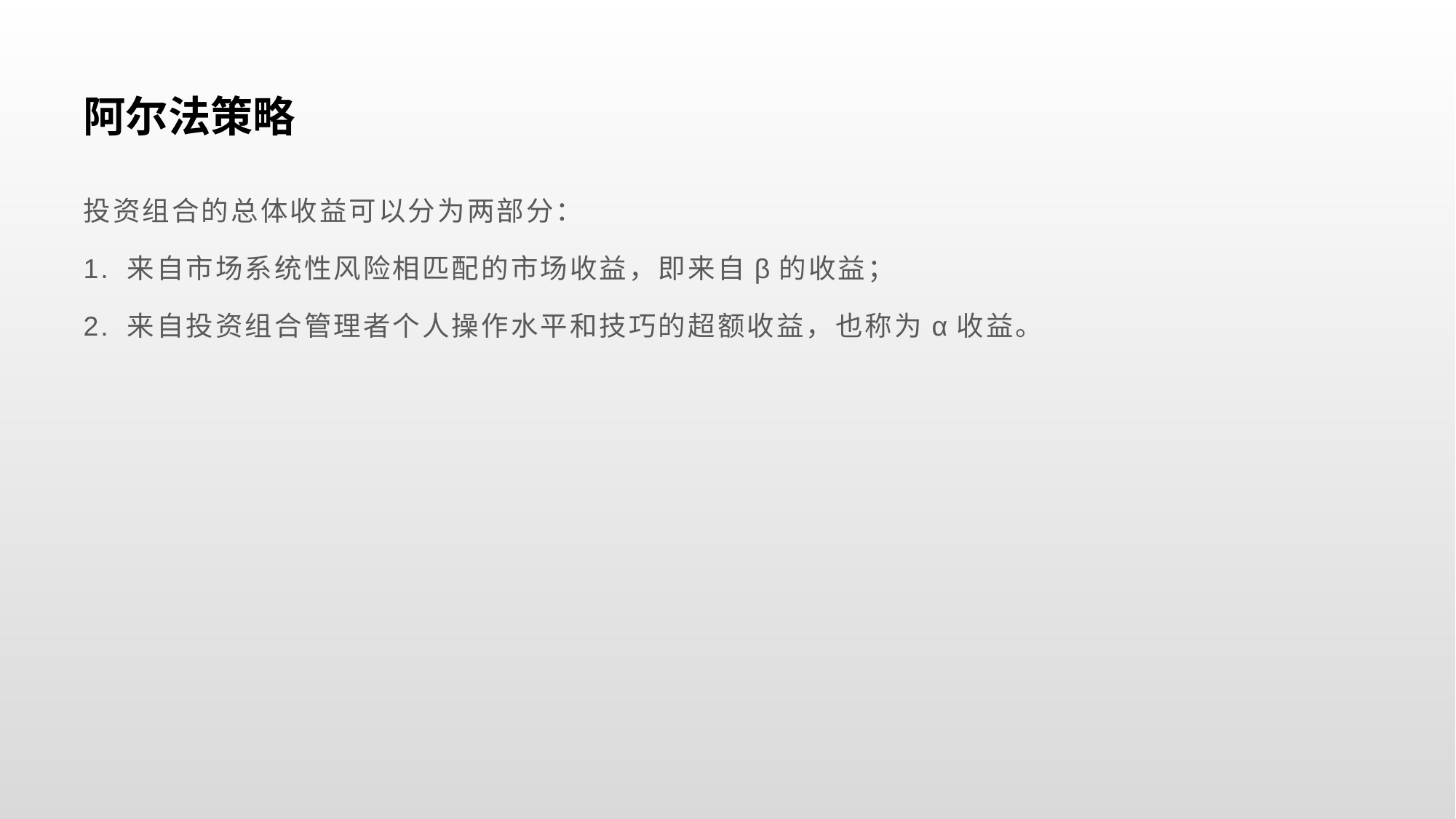

# 阿尔法策略
投资组合的总体收益可以分为两部分：
1. 来自市场系统性风险相匹配的市场收益，即来自β的收益；
2. 来自投资组合管理者个人操作水平和技巧的超额收益，也称为α收益。